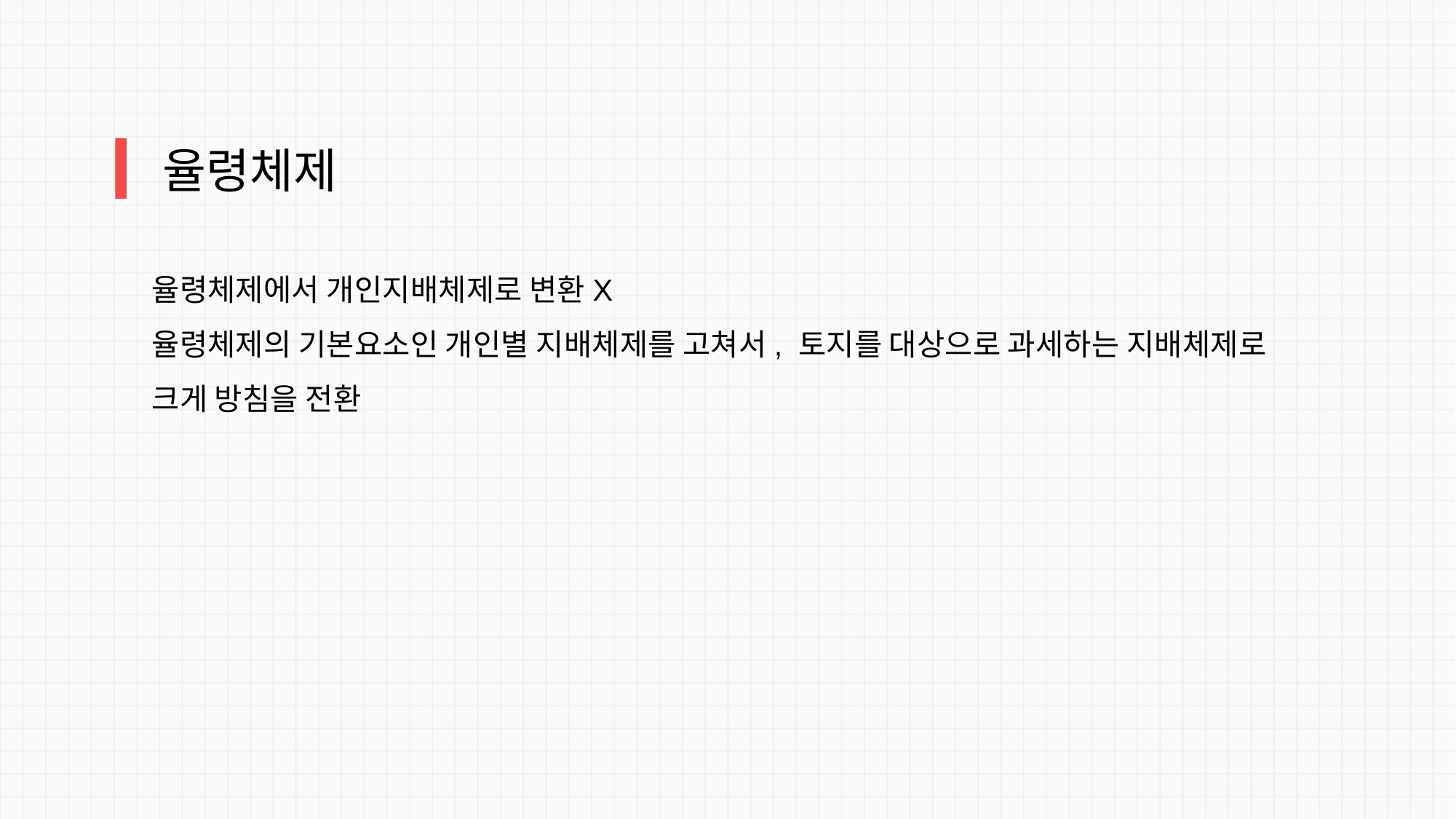

율령체제

율령체제에서 개인지배체제로 변환X
율령체제의 기본요소인 개인별 지배체제를 고쳐서, 토지를 대상으로 과세하는 지배체제로 크게 방침을 전환